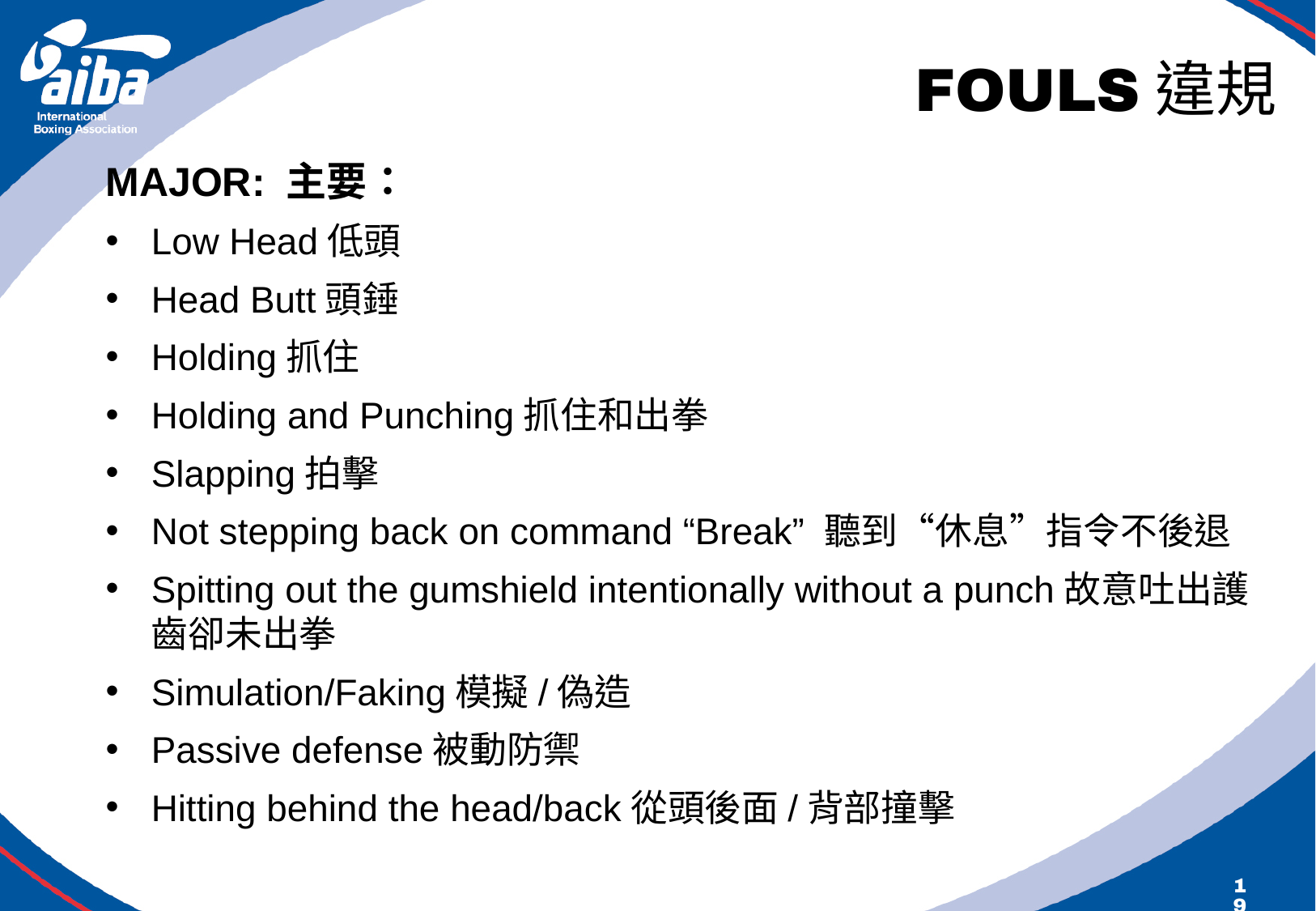

# FOULS違規
MAJOR: 主要：
Low Head低頭
Head Butt頭錘
Holding抓住
Holding and Punching抓住和出拳
Slapping拍擊
Not stepping back on command “Break” 聽到“休息”指令不後退
Spitting out the gumshield intentionally without a punch故意吐出護齒卻未出拳
Simulation/Faking模擬/偽造
Passive defense被動防禦
Hitting behind the head/back從頭後面/背部撞擊
191